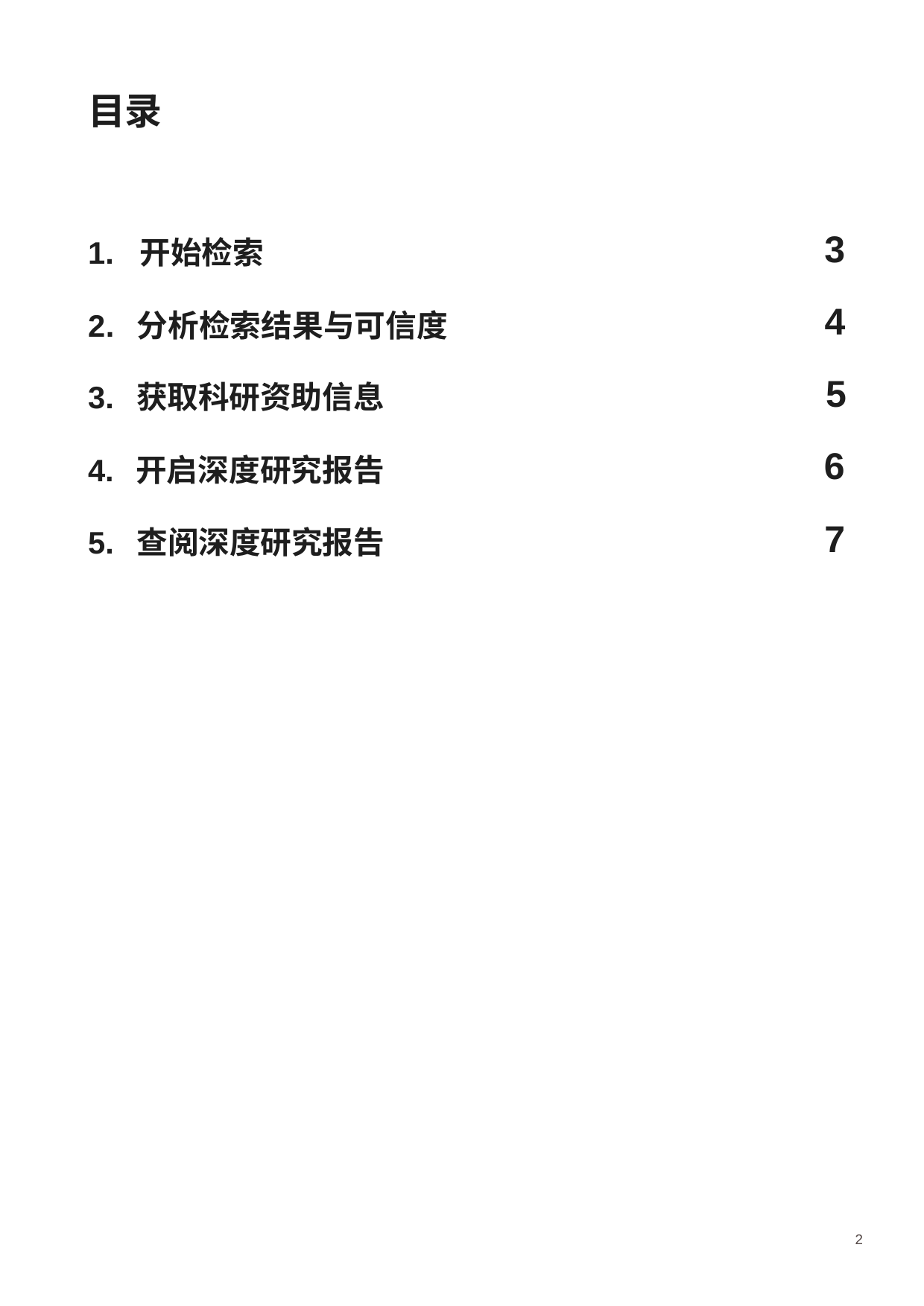

目录
1. 开始检索
3
4
5
6
7
2. 分析检索结果与可信度
3. 获取科研资助信息
4. 开启深度研究报告
5. 查阅深度研究报告

2